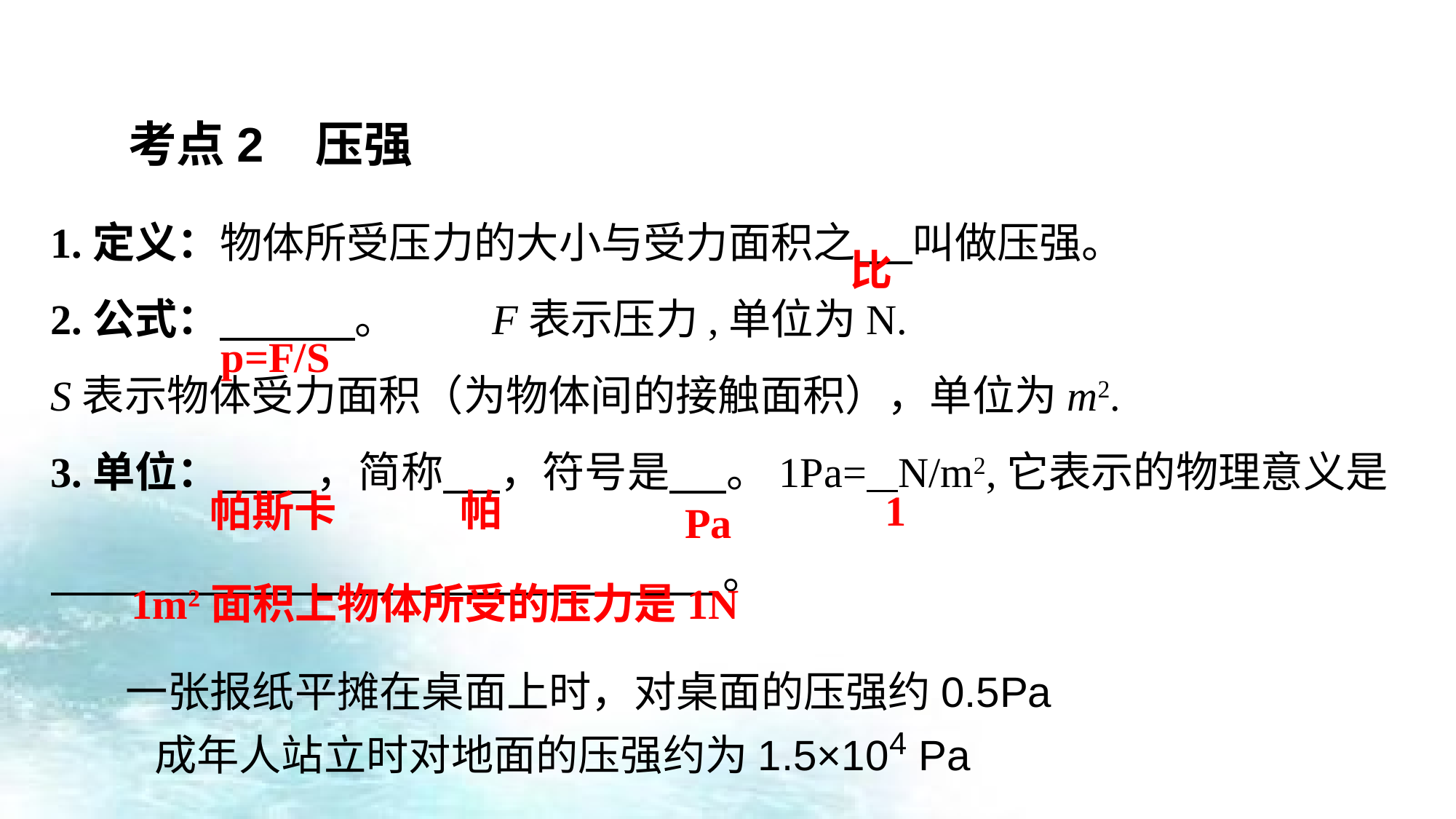

1.定义：物体所受压力的大小与受力面积之      叫做压强。
2.公式：              。         F表示压力,单位为N.
S表示物体受力面积（为物体间的接触面积），单位为m2.
3.单位：          ，简称      ，符号是      。1Pa=   N/m2,它表示的物理意义是
                                                                      。
考点2   压强
比
p=F/S
1
帕
帕斯卡
Pa
1m2面积上物体所受的压力是1N
一张报纸平摊在桌面上时，对桌面的压强约0.5Pa
  成年人站立时对地面的压强约为1.5×104 Pa